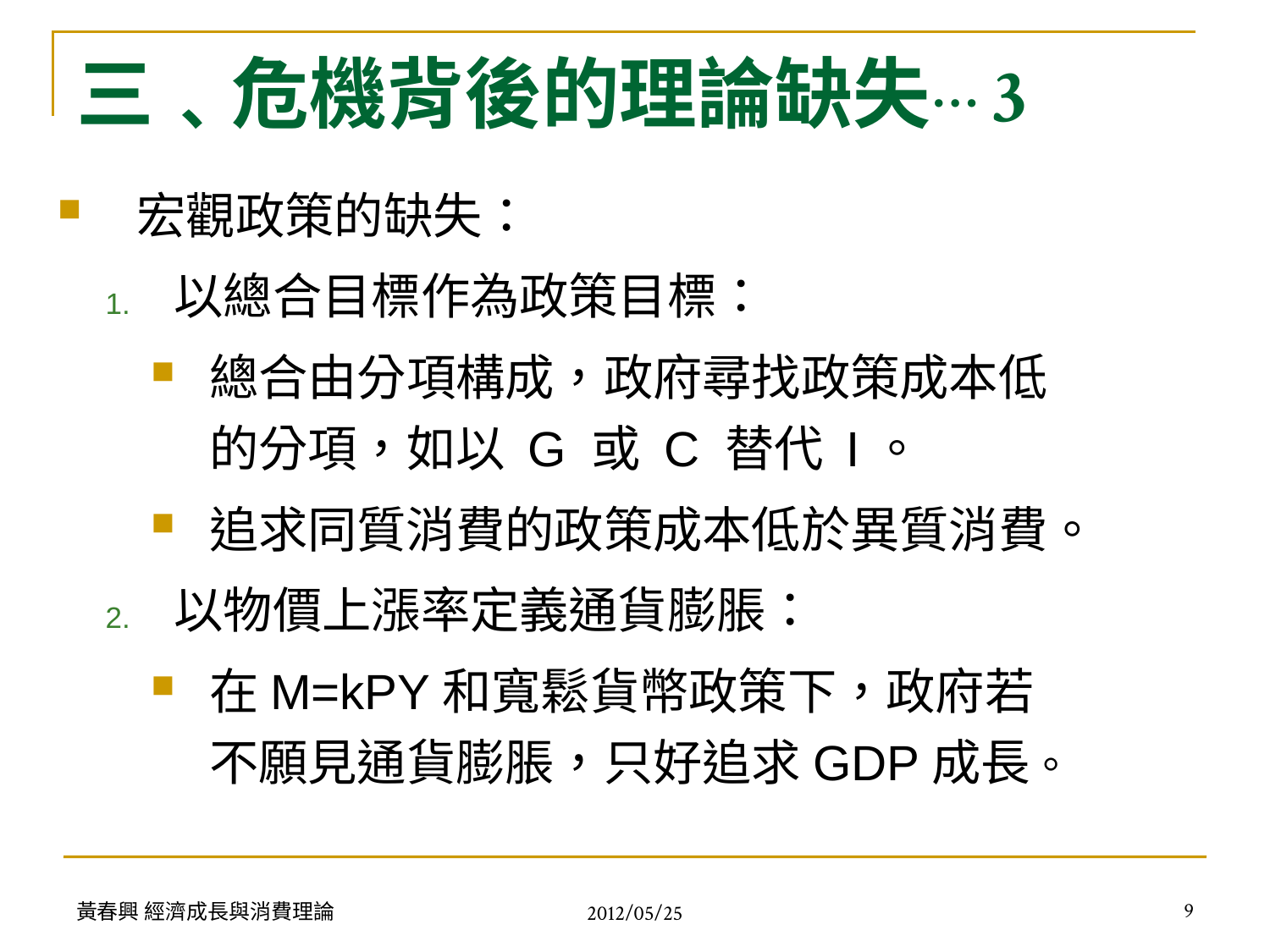

# 三﹑危機背後的理論缺失…3
宏觀政策的缺失：
以總合目標作為政策目標：
總合由分項構成，政府尋找政策成本低的分項，如以 G 或 C 替代 I。
追求同質消費的政策成本低於異質消費。
以物價上漲率定義通貨膨脹：
在M=kPY和寬鬆貨幣政策下，政府若不願見通貨膨脹，只好追求GDP成長。
黃春興 經濟成長與消費理論
9
2012/05/25